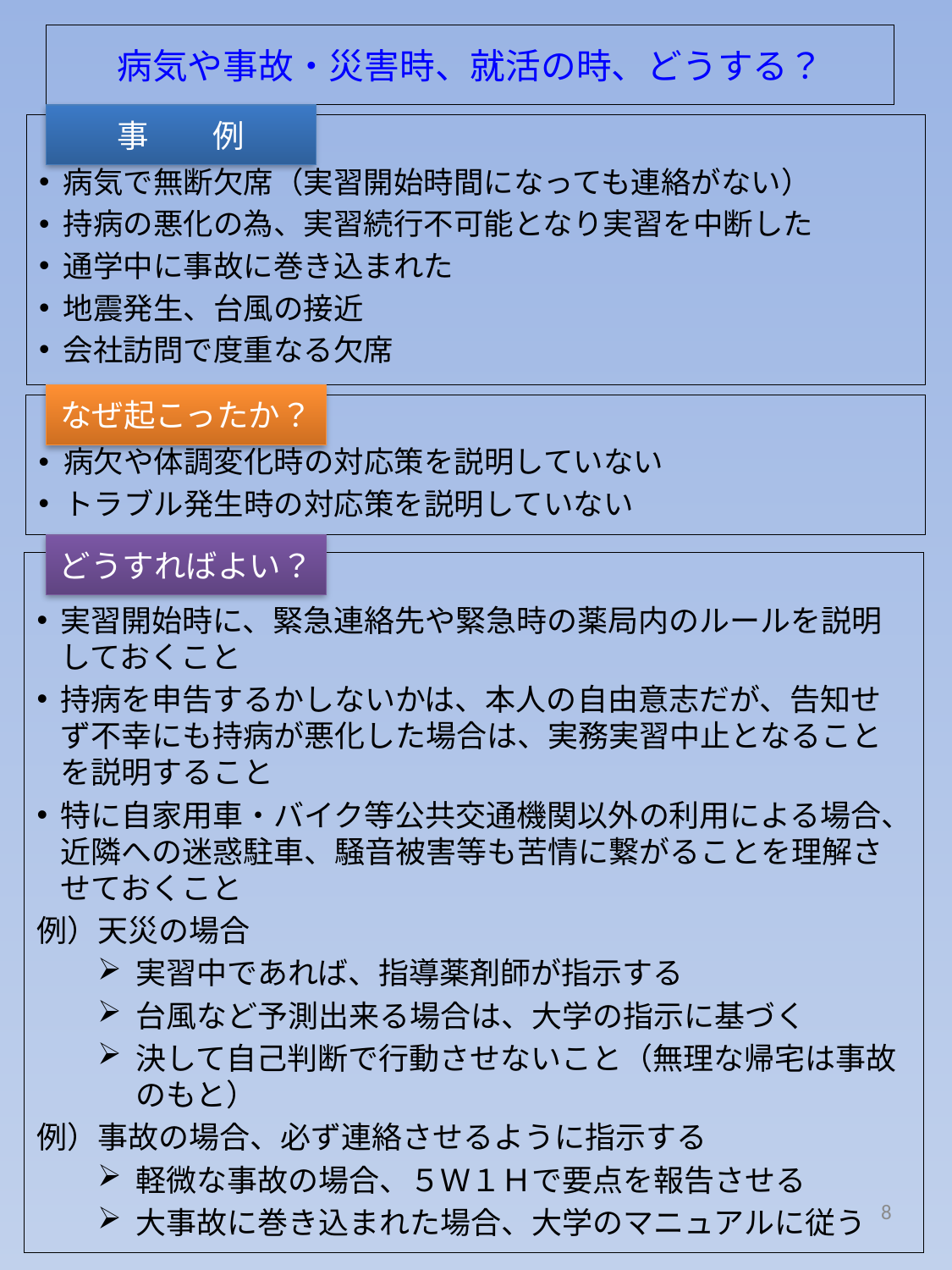

# 病気や事故・災害時、就活の時、どうする？
事　　例

病気で無断欠席（実習開始時間になっても連絡がない）
持病の悪化の為、実習続行不可能となり実習を中断した
通学中に事故に巻き込まれた
地震発生、台風の接近
会社訪問で度重なる欠席
なぜ起こったか？

病欠や体調変化時の対応策を説明していない
トラブル発生時の対応策を説明していない

どうすればよい？

実習開始時に、緊急連絡先や緊急時の薬局内のルールを説明しておくこと
持病を申告するかしないかは、本人の自由意志だが、告知せず不幸にも持病が悪化した場合は、実務実習中止となることを説明すること
特に自家用車・バイク等公共交通機関以外の利用による場合、近隣への迷惑駐車、騒音被害等も苦情に繋がることを理解させておくこと
例）天災の場合
実習中であれば、指導薬剤師が指示する
台風など予測出来る場合は、大学の指示に基づく
決して自己判断で行動させないこと（無理な帰宅は事故のもと）
例）事故の場合、必ず連絡させるように指示する
軽微な事故の場合、５Ｗ１Ｈで要点を報告させる
大事故に巻き込まれた場合、大学のマニュアルに従う
8